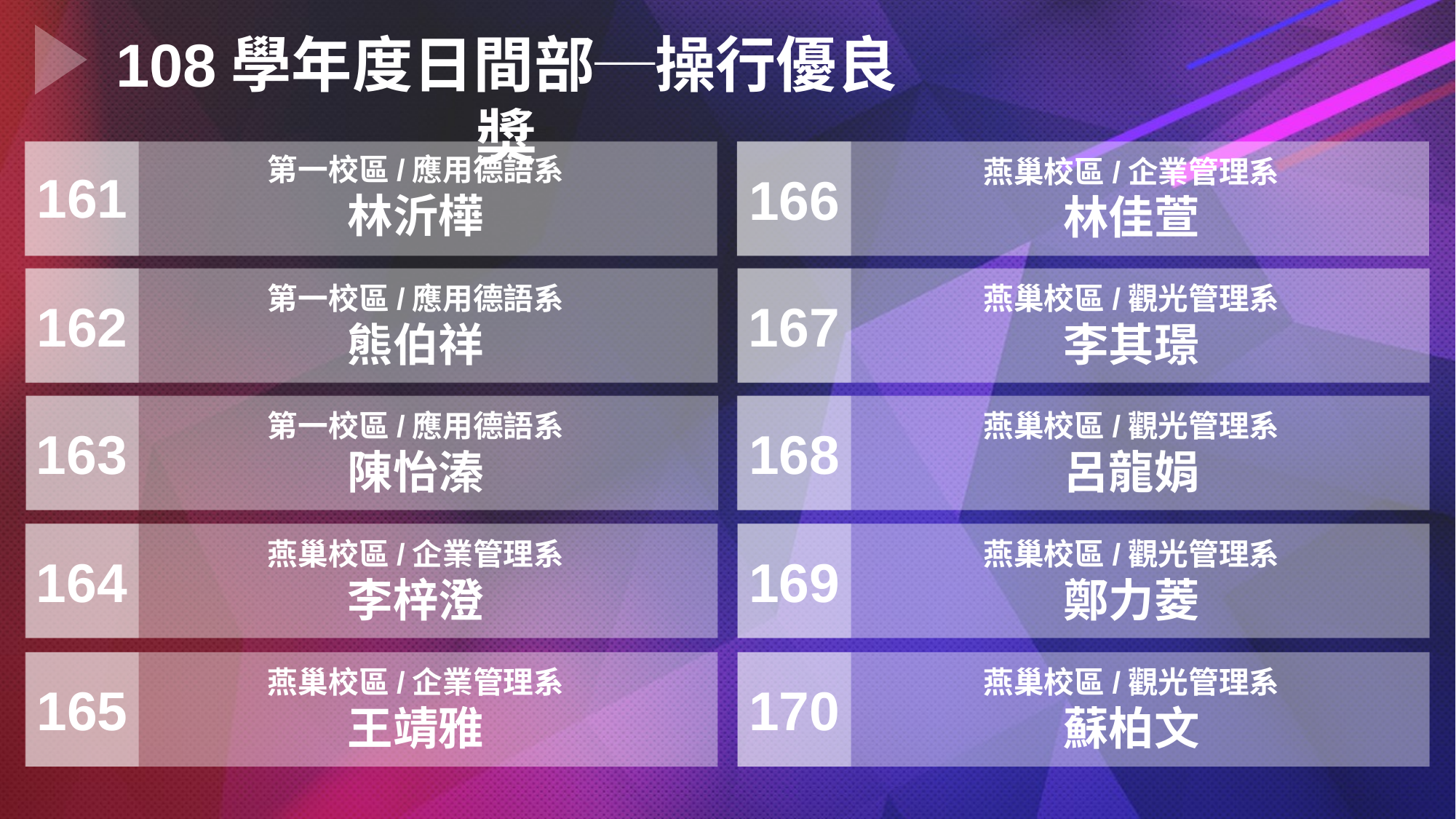

108學年度日間部─操行優良獎

第一校區/應用德語系
林沂樺
燕巢校區/企業管理系
林佳萱
161
166

第一校區/應用德語系
熊伯祥
燕巢校區/觀光管理系
李其璟
167
162

第一校區/應用德語系
陳怡溱
燕巢校區/觀光管理系
呂龍娟
168
163

燕巢校區/企業管理系
李梓澄
燕巢校區/觀光管理系
鄭力菱
164
169

燕巢校區/企業管理系
王靖雅
燕巢校區/觀光管理系
蘇柏文
165
170